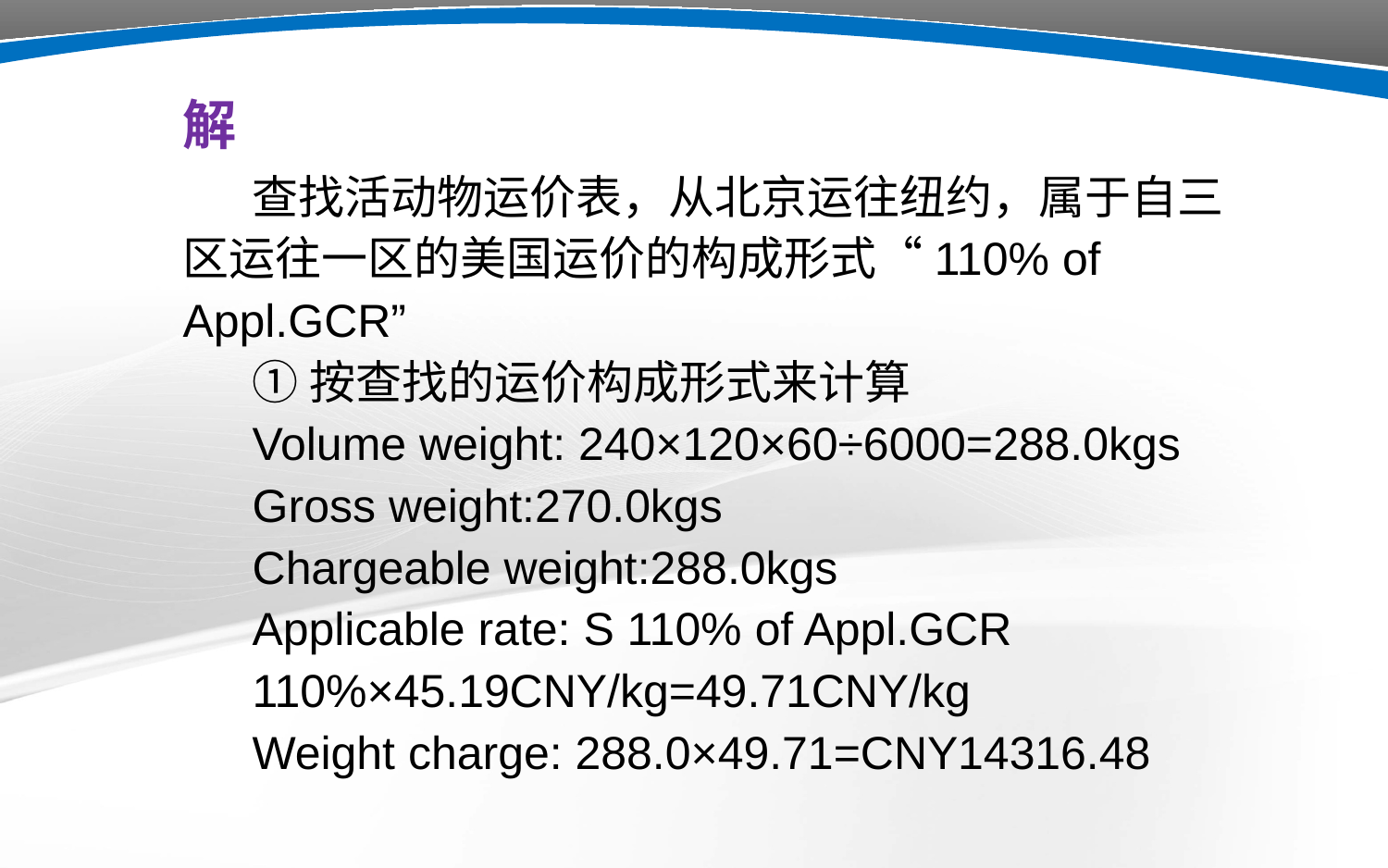

解
查找活动物运价表，从北京运往纽约，属于自三区运往一区的美国运价的构成形式“110% of Appl.GCR”
①按查找的运价构成形式来计算
Volume weight: 240×120×60÷6000=288.0kgs
Gross weight:270.0kgs
Chargeable weight:288.0kgs
Applicable rate: S 110% of Appl.GCR
110%×45.19CNY/kg=49.71CNY/kg
Weight charge: 288.0×49.71=CNY14316.48